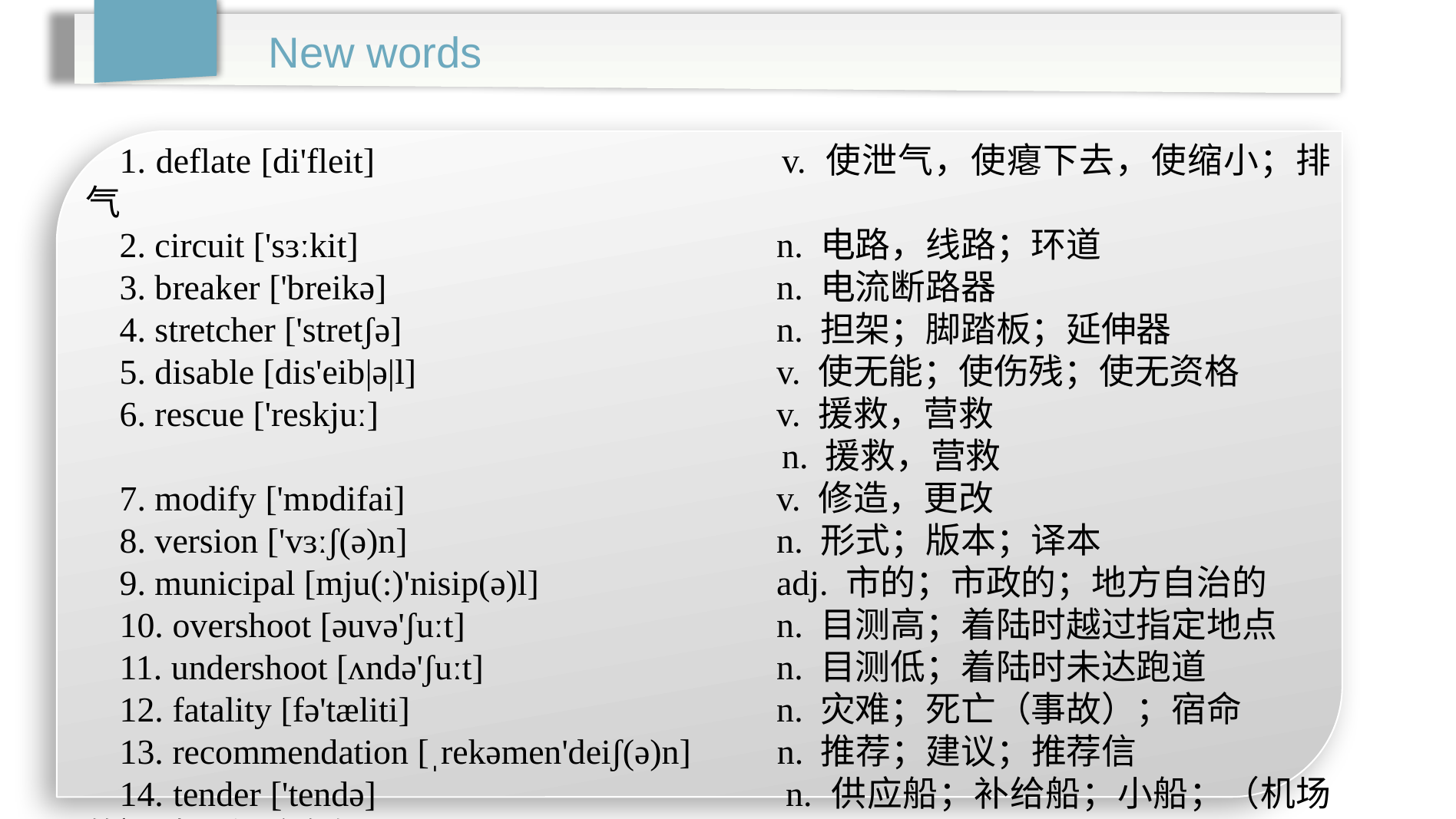

New words

1. deflate [di'fleit]			            v. 使泄气，使瘪下去，使缩小；排气
2. circuit ['sɜːkit]			             n. 电路，线路；环道
3. breaker ['breikə]			             n. 电流断路器
4. stretcher ['stretʃə]			             n. 担架；脚踏板；延伸器
5. disable [dis'eib|ə|l]			             v. 使无能；使伤残；使无资格
6. rescue ['reskjuː]			             v. 援救，营救
                                                                           n. 援救，营救
7. modify ['mɒdifai]			             v. 修造，更改
8. version ['vɜːʃ(ə)n]			             n. 形式；版本；译本
9. municipal [mju(:)'nisip(ə)l]		             adj. 市的；市政的；地方自治的
10. overshoot [əuvə'ʃuːt]		             n. 目测高；着陆时越过指定地点
11. undershoot [ʌndə'ʃuːt]		             n. 目测低；着陆时未达跑道
12. fatality [fə'tæliti]			             n. 灾难；死亡（事故）；宿命
13. recommendation [ˌrekəmen'deiʃ(ə)n]	n. 推荐；建议；推荐信
14. tender ['tendə]			             n. 供应船；补给船；小船；（机场的）地面保障车辆